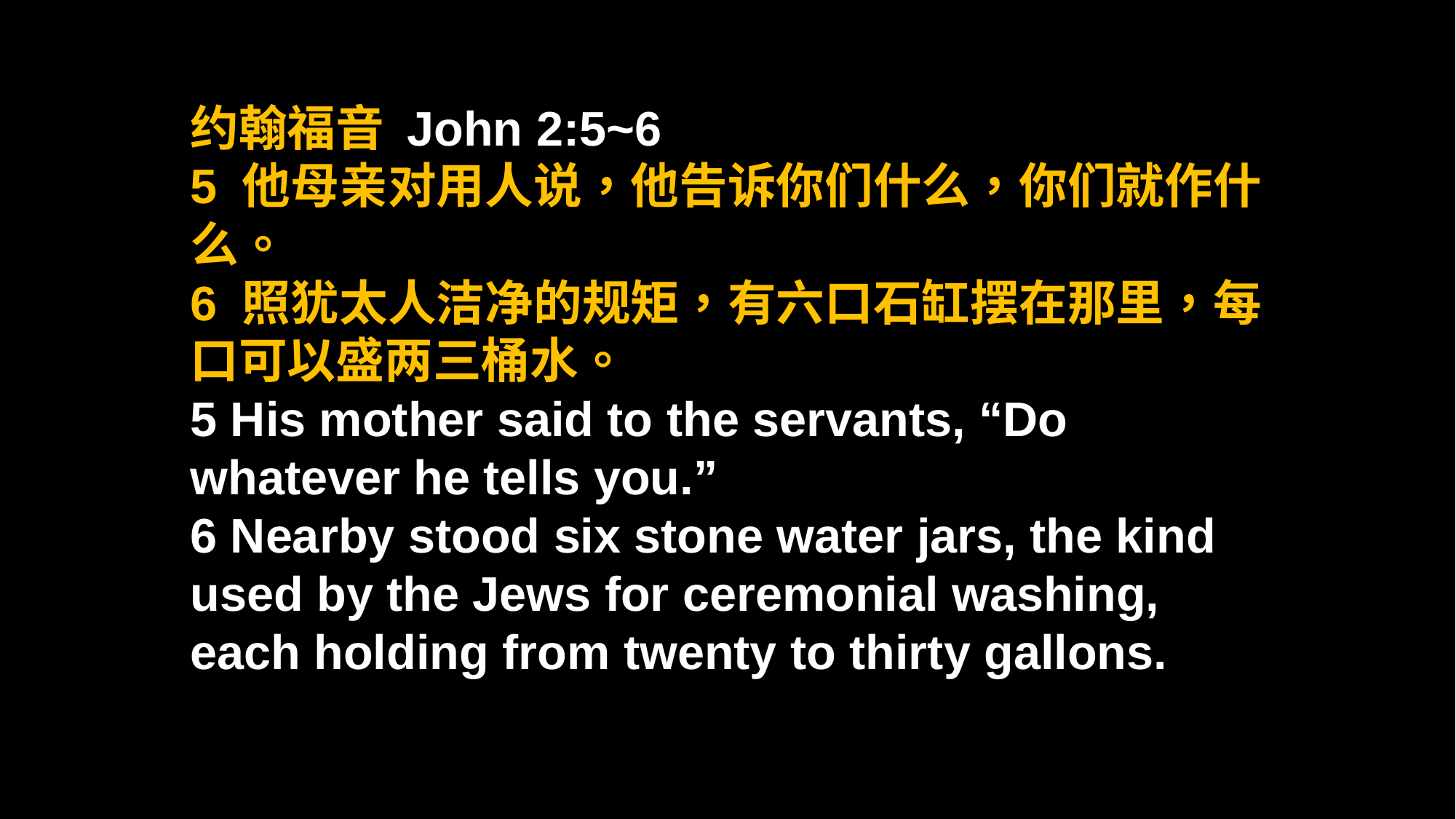

约翰福音 John 2:5~6
5 他母亲对用人说，他告诉你们什么，你们就作什么。
6 照犹太人洁净的规矩，有六口石缸摆在那里，每口可以盛两三桶水。
5 His mother said to the servants, “Do whatever he tells you.”
6 Nearby stood six stone water jars, the kind used by the Jews for ceremonial washing, each holding from twenty to thirty gallons.